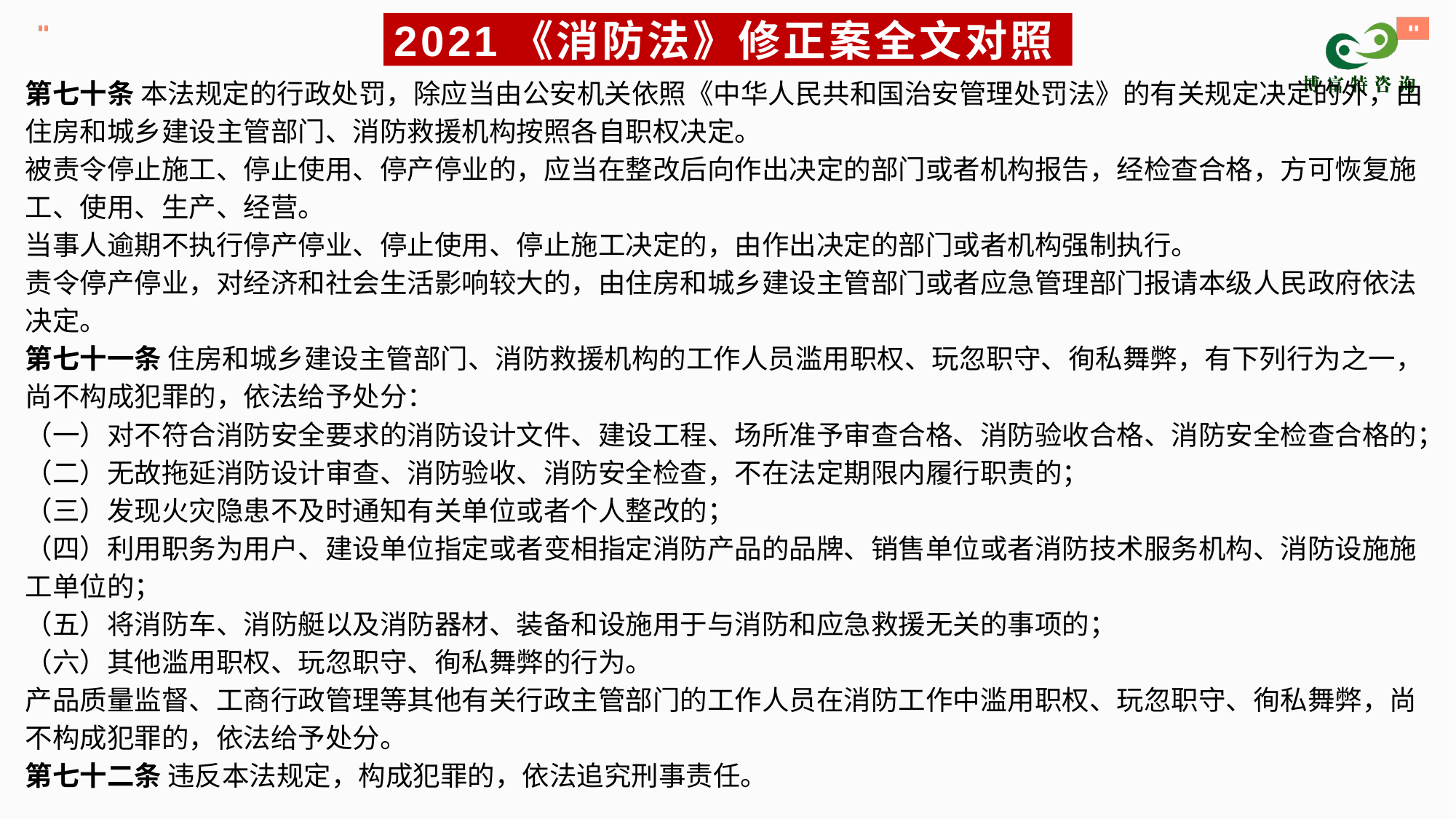

# 2021《消防法》修正案全文对照
第七十条 本法规定的行政处罚，除应当由公安机关依照《中华人民共和国治安管理处罚法》的有关规定决定的外，由住房和城乡建设主管部门、消防救援机构按照各自职权决定。
被责令停止施工、停止使用、停产停业的，应当在整改后向作出决定的部门或者机构报告，经检查合格，方可恢复施工、使用、生产、经营。
当事人逾期不执行停产停业、停止使用、停止施工决定的，由作出决定的部门或者机构强制执行。
责令停产停业，对经济和社会生活影响较大的，由住房和城乡建设主管部门或者应急管理部门报请本级人民政府依法决定。
第七十一条 住房和城乡建设主管部门、消防救援机构的工作人员滥用职权、玩忽职守、徇私舞弊，有下列行为之一，尚不构成犯罪的，依法给予处分：
（一）对不符合消防安全要求的消防设计文件、建设工程、场所准予审查合格、消防验收合格、消防安全检查合格的；
（二）无故拖延消防设计审查、消防验收、消防安全检查，不在法定期限内履行职责的；
（三）发现火灾隐患不及时通知有关单位或者个人整改的；
（四）利用职务为用户、建设单位指定或者变相指定消防产品的品牌、销售单位或者消防技术服务机构、消防设施施工单位的；
（五）将消防车、消防艇以及消防器材、装备和设施用于与消防和应急救援无关的事项的；
（六）其他滥用职权、玩忽职守、徇私舞弊的行为。
产品质量监督、工商行政管理等其他有关行政主管部门的工作人员在消防工作中滥用职权、玩忽职守、徇私舞弊，尚不构成犯罪的，依法给予处分。
第七十二条 违反本法规定，构成犯罪的，依法追究刑事责任。